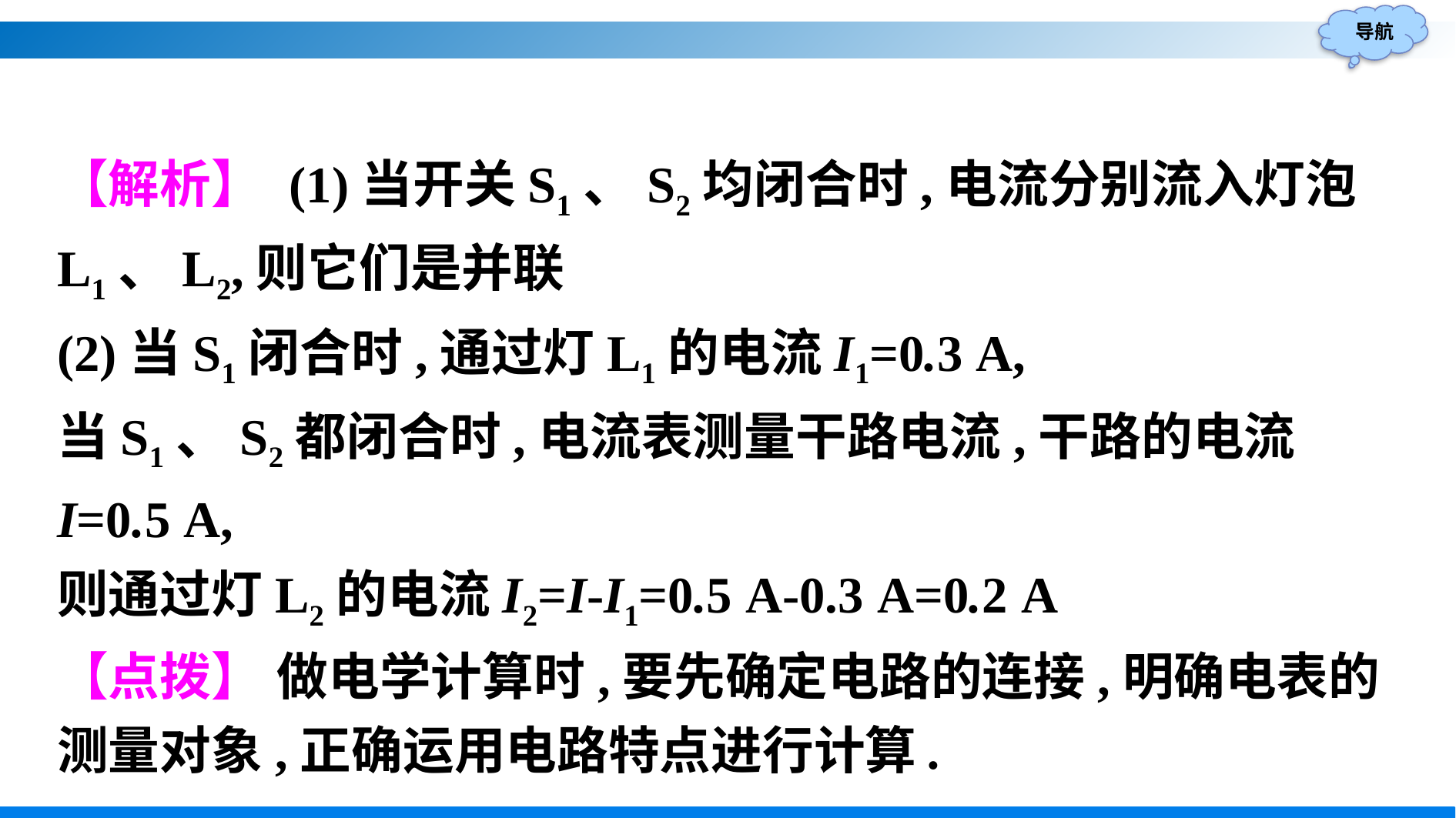

【解析】 (1)当开关S1、S2均闭合时,电流分别流入灯泡L1、L2,则它们是并联
(2)当S1闭合时,通过灯L1的电流I1=0.3 A,
当S1、S2都闭合时,电流表测量干路电流,干路的电流I=0.5 A,
则通过灯L2的电流I2=I-I1=0.5 A-0.3 A=0.2 A
【点拨】 做电学计算时,要先确定电路的连接,明确电表的测量对象,正确运用电路特点进行计算.